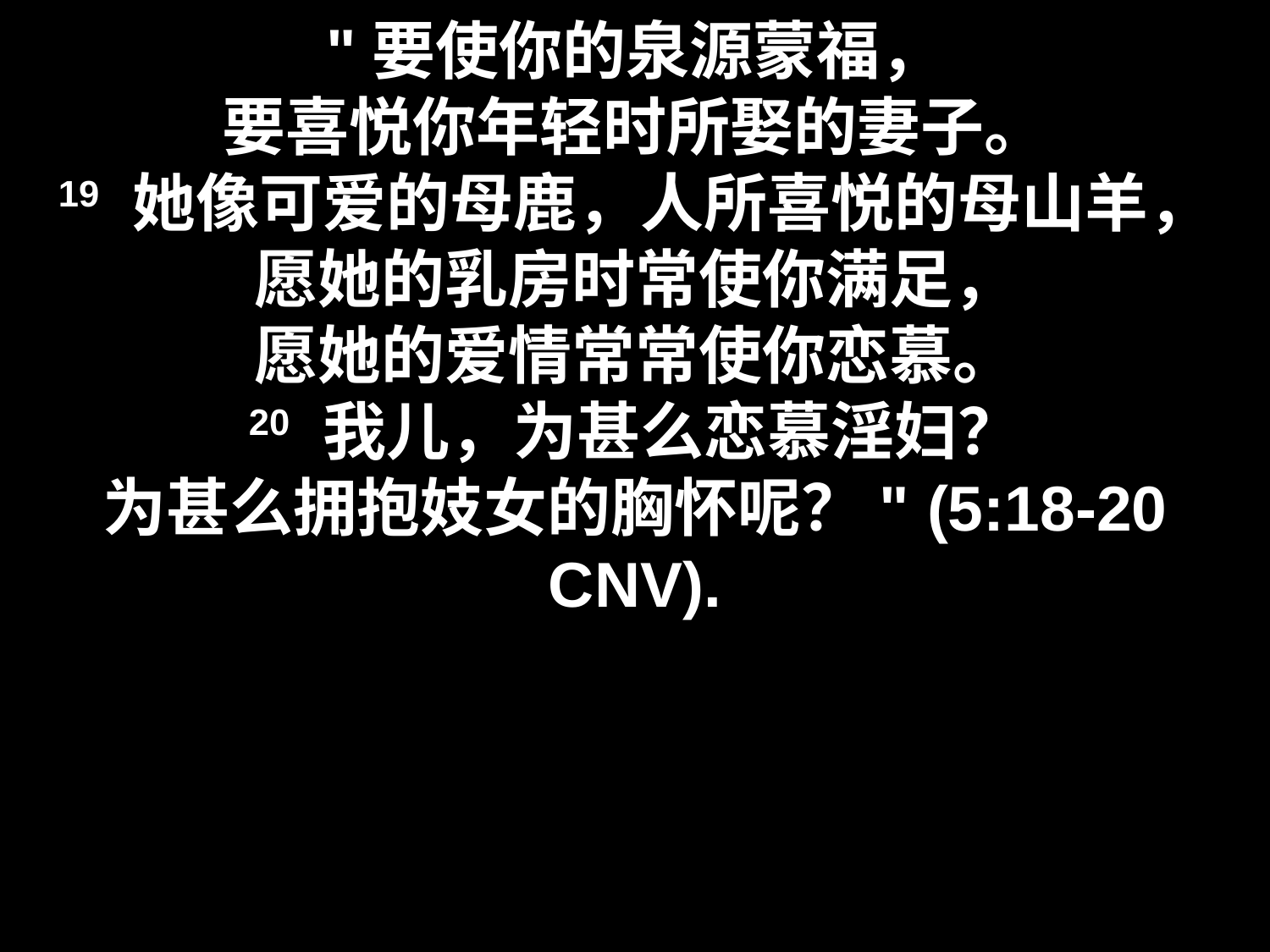

# "要使你的泉源蒙福， 要喜悦你年轻时所娶的妻子。 19 她像可爱的母鹿，人所喜悦的母山羊， 愿她的乳房时常使你满足， 愿她的爱情常常使你恋慕。 20 我儿，为甚么恋慕淫妇？ 为甚么拥抱妓女的胸怀呢？" (5:18-20 CNV).